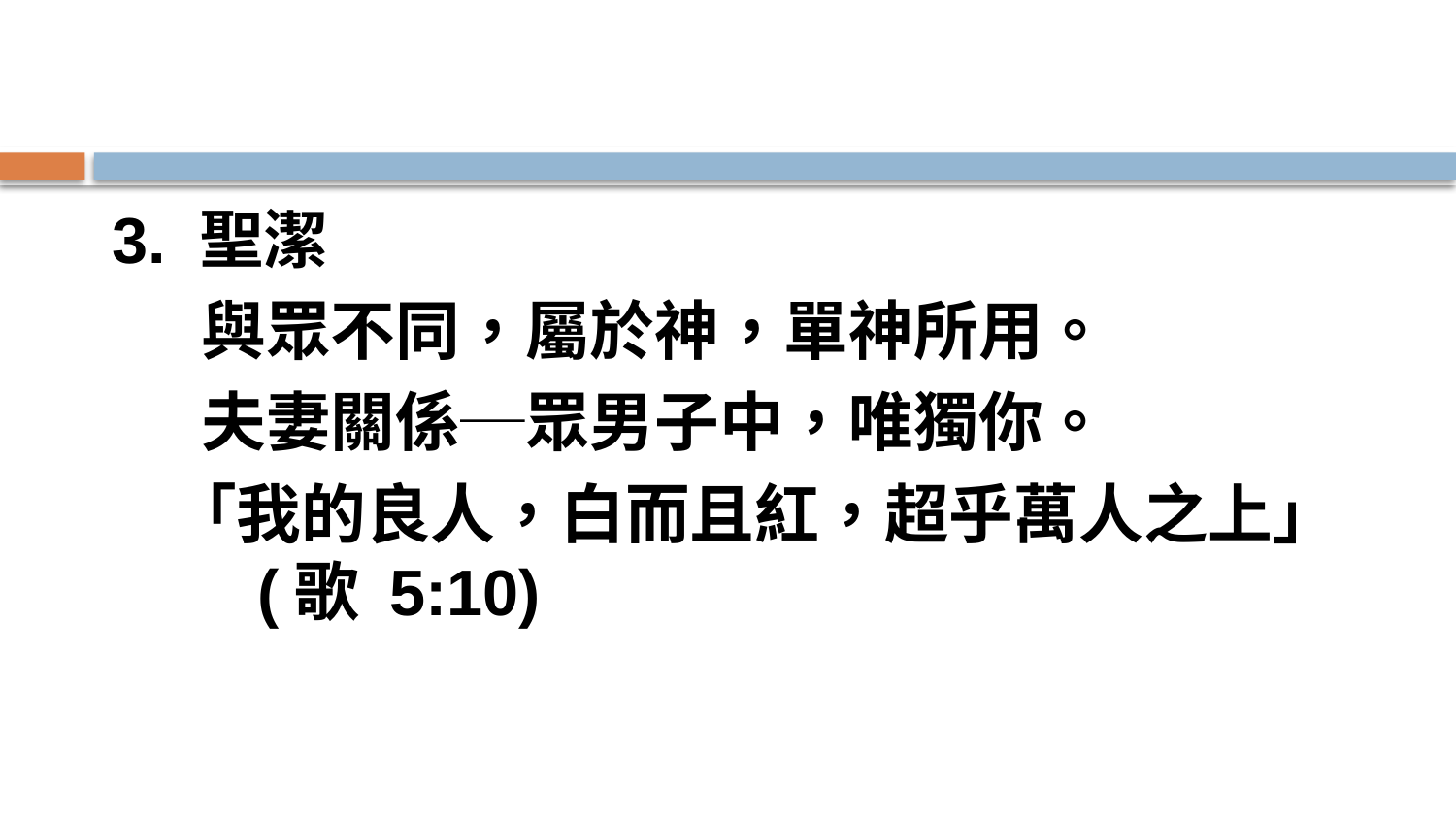

#
3. 聖潔
     與眾不同，屬於神，單神所用。
     夫妻關係─眾男子中，唯獨你。
   「我的良人，白而且紅，超乎萬人之上」 	(歌 5:10)